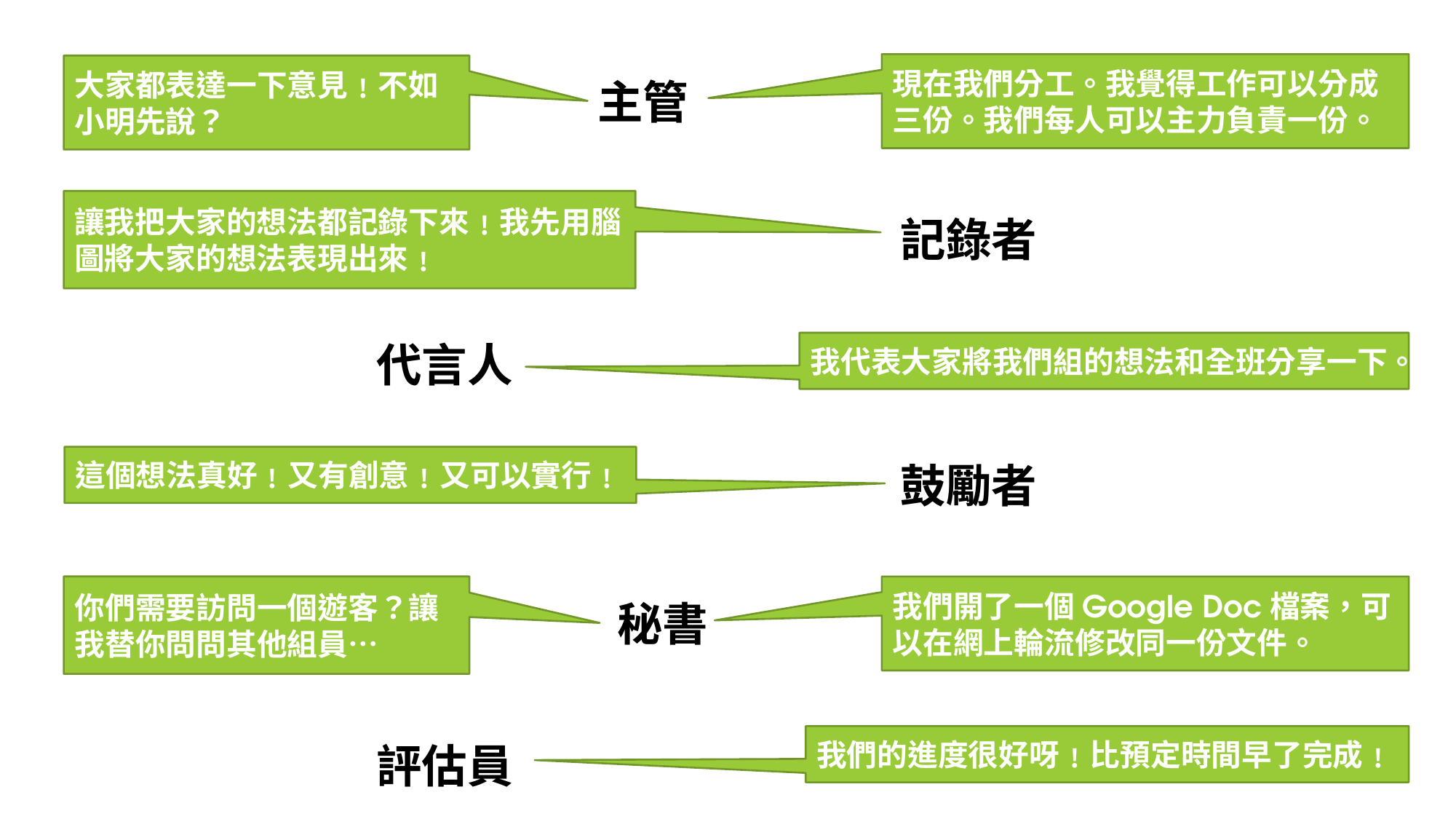

主管
現在我們分工。我覺得工作可以分成三份。我們每人可以主力負責一份。
大家都表達一下意見﹗不如小明先說？
主管
讓我把大家的想法都記錄下來﹗我先用腦圖將大家的想法表現出來﹗
記錄者
代言人
我代表大家將我們組的想法和全班分享一下。
這個想法真好﹗又有創意﹗又可以實行﹗
鼓勵者
你們需要訪問一個遊客？讓我替你問問其他組員…
我們開了一個Google Doc檔案，可以在網上輪流修改同一份文件。
秘書
我們的進度很好呀﹗比預定時間早了完成﹗
評估員